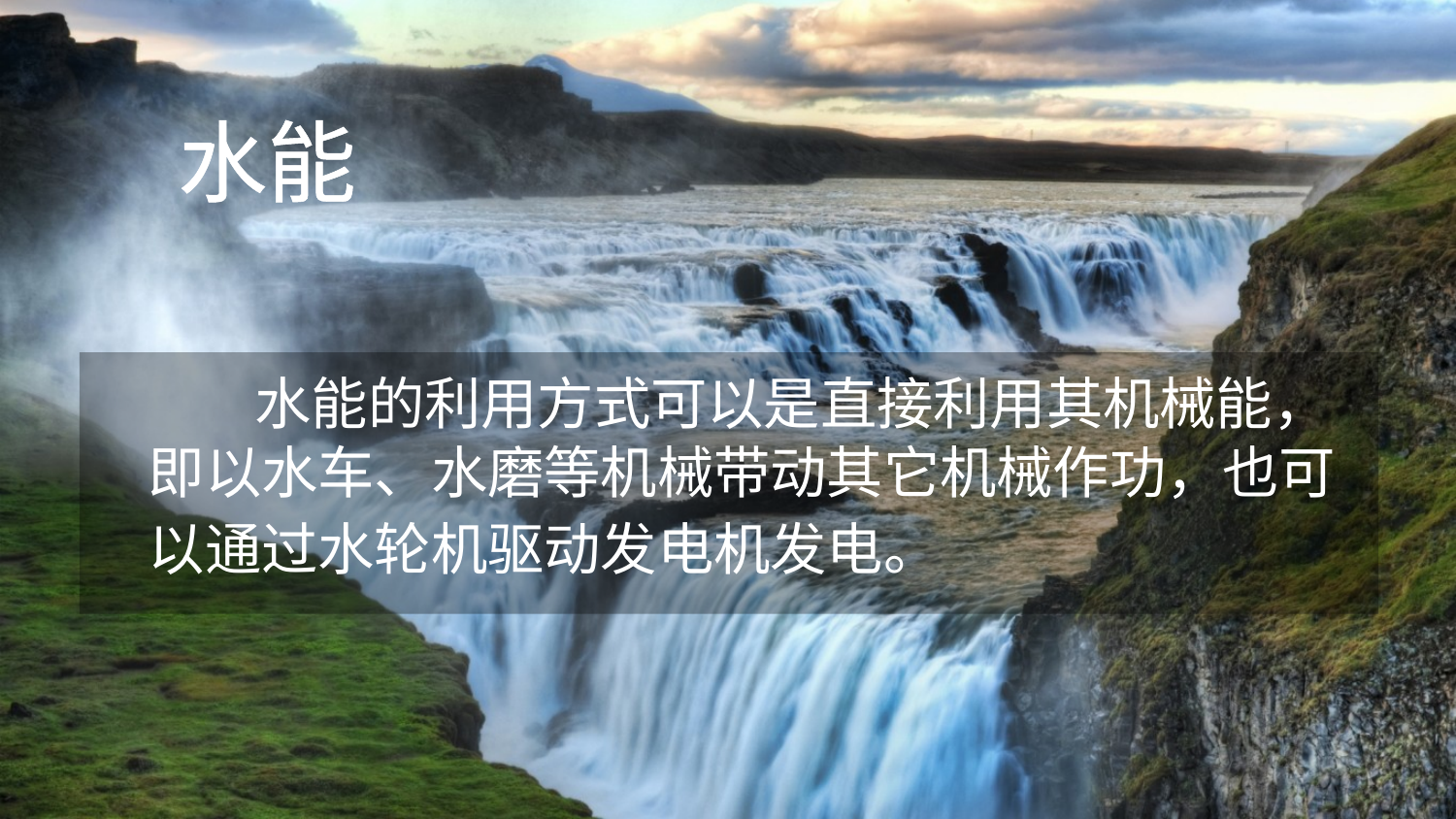

# 水能
          水能的利用方式可以是直接利用其机械能，即以水车、水磨等机械带动其它机械作功，也可以通过水轮机驱动发电机发电。